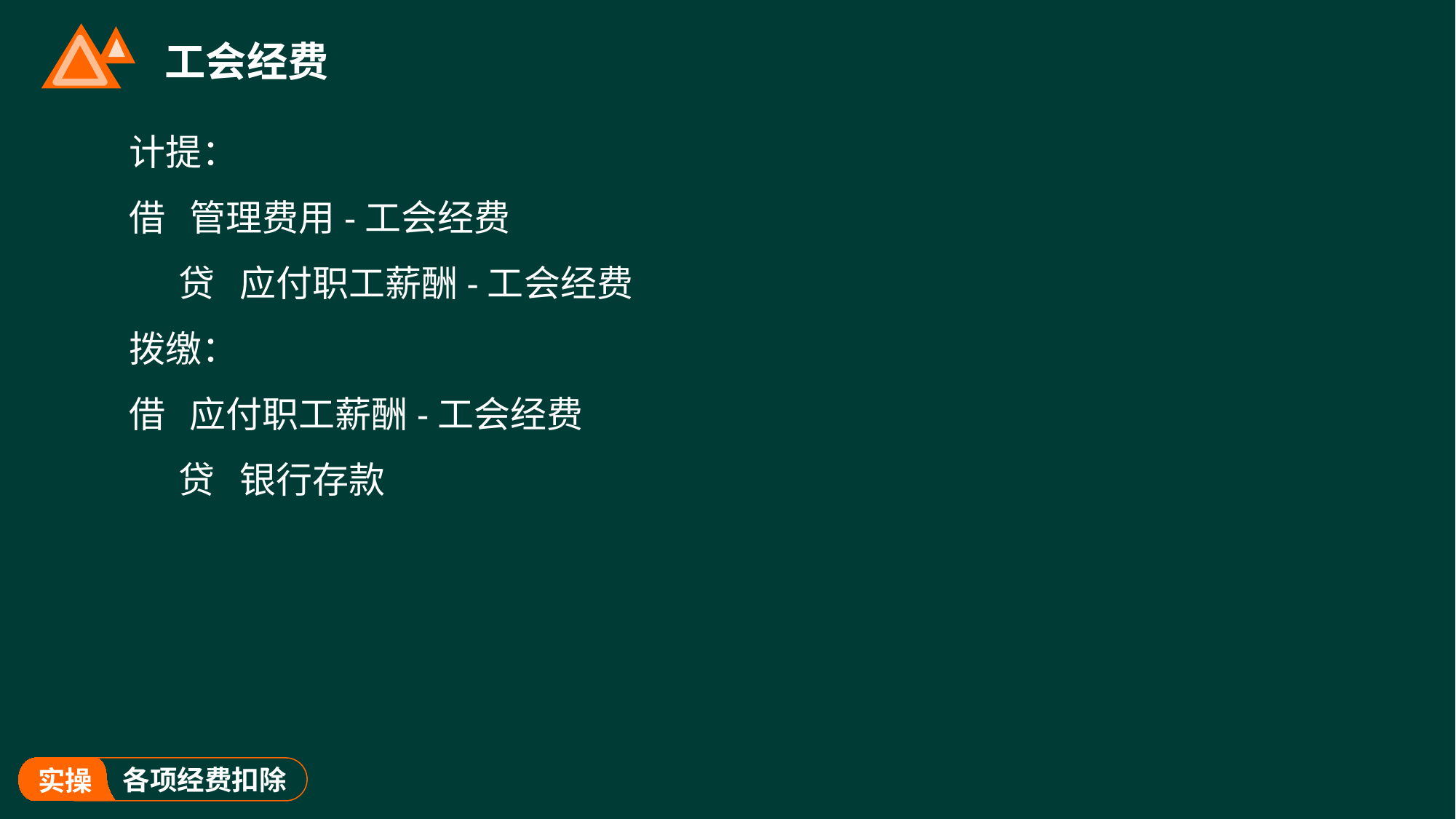

# 工会经费
计提：
借   管理费用-工会经费
     贷   应付职工薪酬-工会经费
拨缴：
借   应付职工薪酬-工会经费
     贷   银行存款